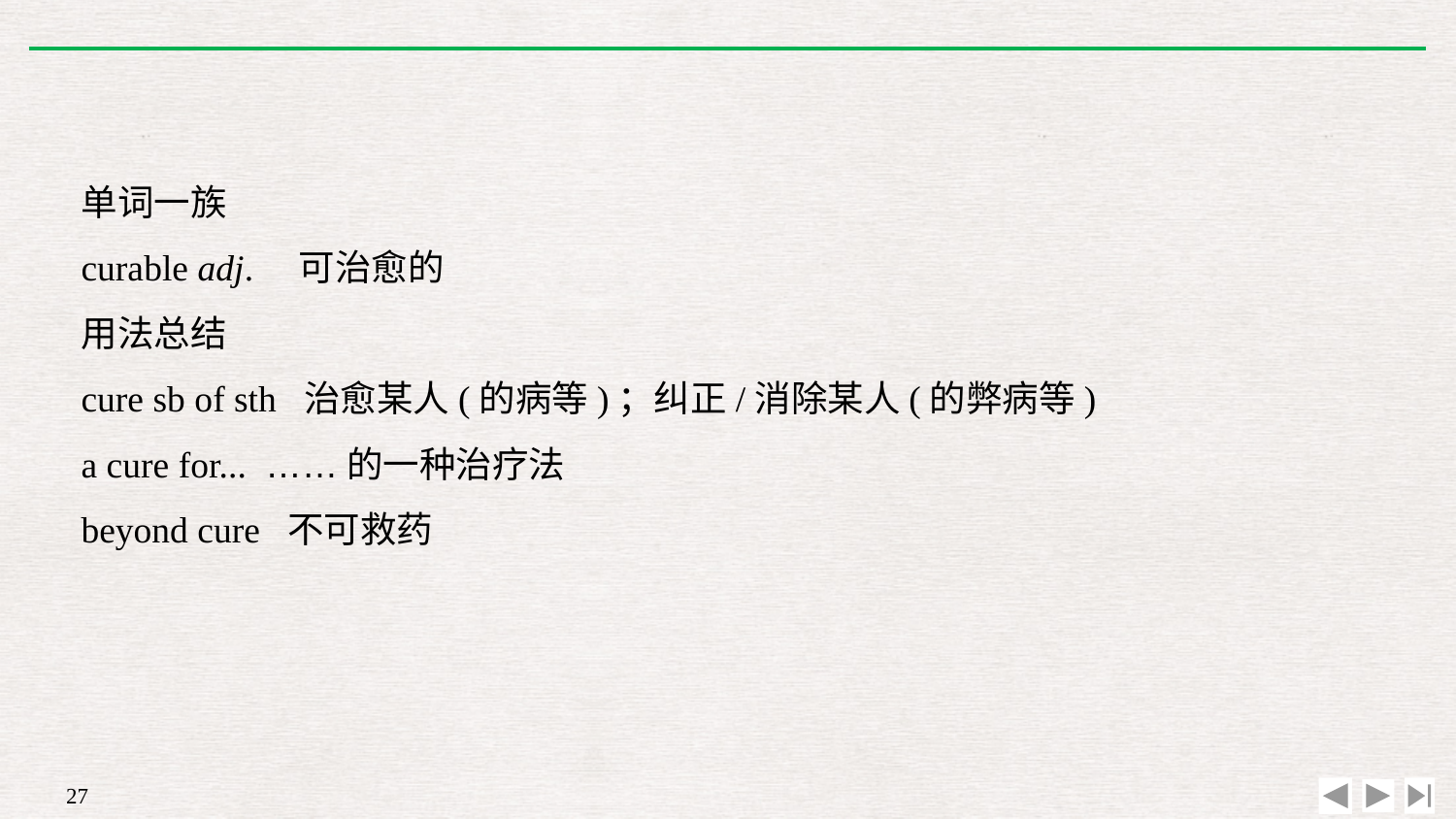

单词一族
curable adj.　可治愈的
用法总结
cure sb of sth  治愈某人(的病等)；纠正/消除某人(的弊病等)
a cure for...  ……的一种治疗法
beyond cure  不可救药